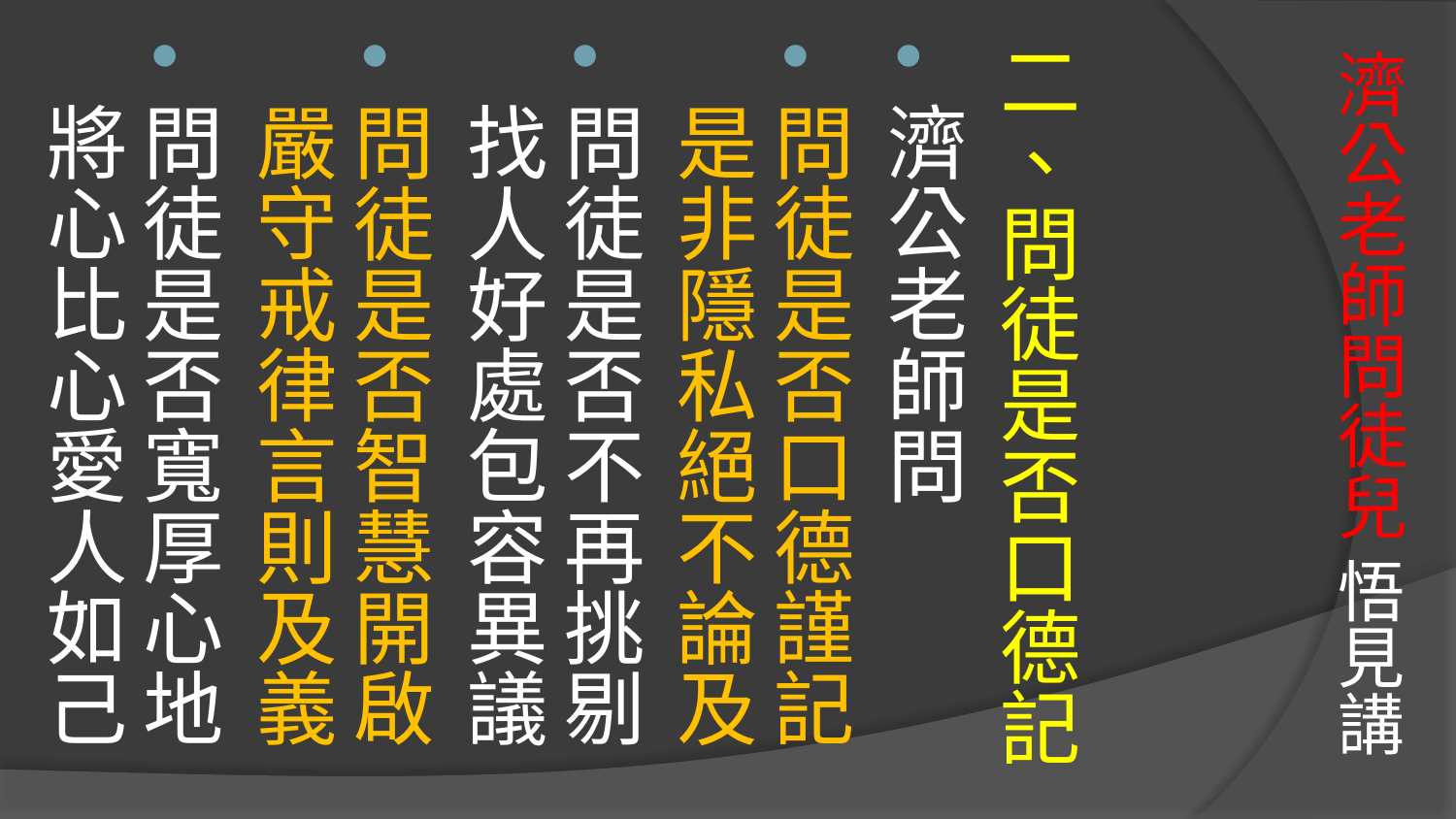

# 濟公老師問徒兒 悟見講
二、問徒是否口德記
濟公老師問
問徒是否口德謹記 是非隱私絕不論及
問徒是否不再挑剔 找人好處包容異議
問徒是否智慧開啟 嚴守戒律言則及義
問徒是否寬厚心地 將心比心愛人如己